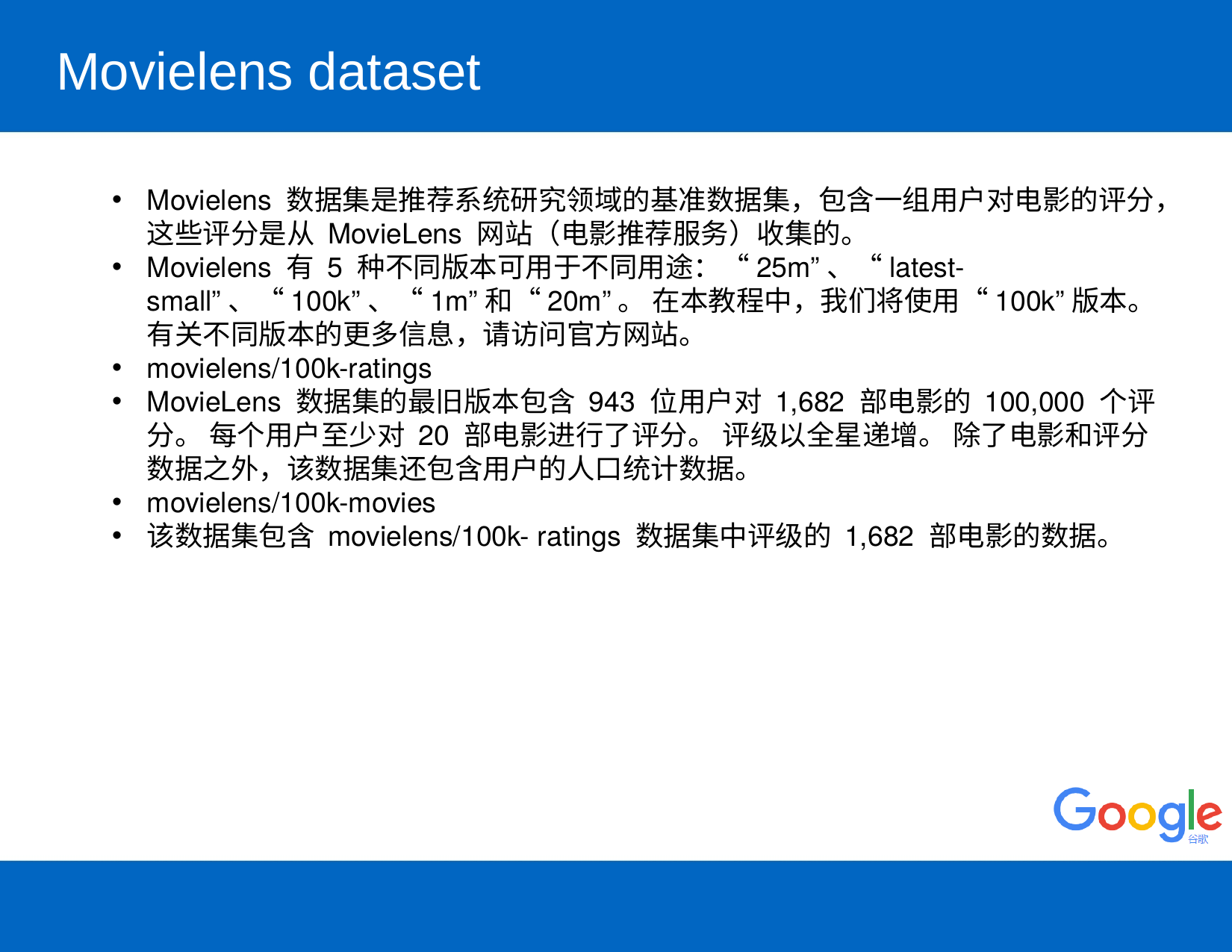

# Movielens dataset
Movielens 数据集是推荐系统研究领域的基准数据集，包含一组用户对电影的评分，这些评分是从 MovieLens 网站（电影推荐服务）收集的。
Movielens 有 5 种不同版本可用于不同用途：“25m”、“latest-small”、“100k”、“1m”和“20m”。 在本教程中，我们将使用“100k”版本。 有关不同版本的更多信息，请访问官方网站。
movielens/100k-ratings
MovieLens 数据集的最旧版本包含 943 位用户对 1,682 部电影的 100,000 个评分。 每个用户至少对 20 部电影进行了评分。 评级以全星递增。 除了电影和评分数据之外，该数据集还包含用户的人口统计数据。
movielens/100k-movies
该数据集包含 movielens/100k- ratings 数据集中评级的 1,682 部电影的数据。